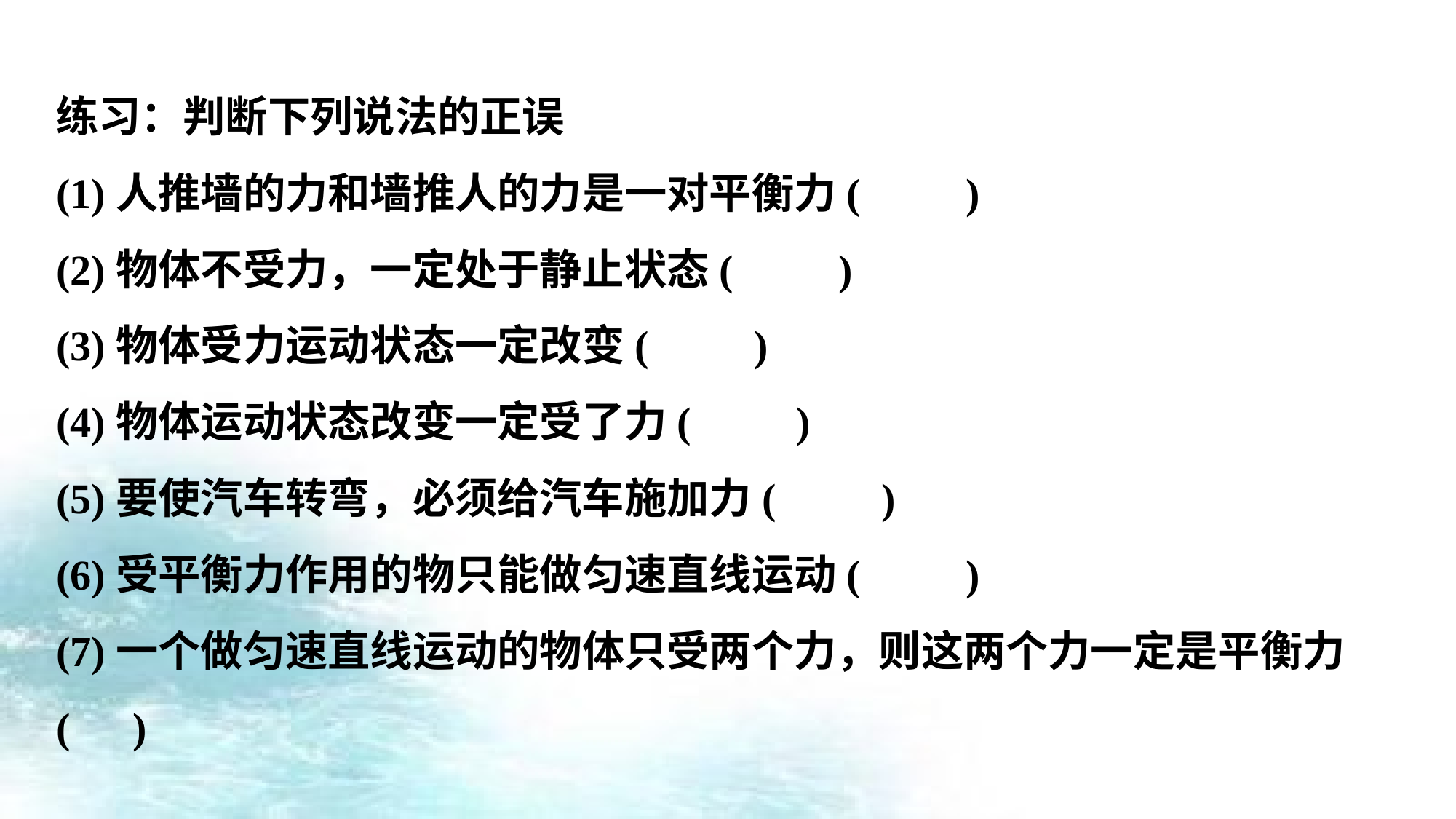

练习：判断下列说法的正误
(1)人推墙的力和墙推人的力是一对平衡力(　　)
(2)物体不受力，一定处于静止状态(　　)
(3)物体受力运动状态一定改变(　　)
(4)物体运动状态改变一定受了力(　　)
(5)要使汽车转弯，必须给汽车施加力(　　)
(6)受平衡力作用的物只能做匀速直线运动(　　)
(7)一个做匀速直线运动的物体只受两个力，则这两个力一定是平衡力(　)